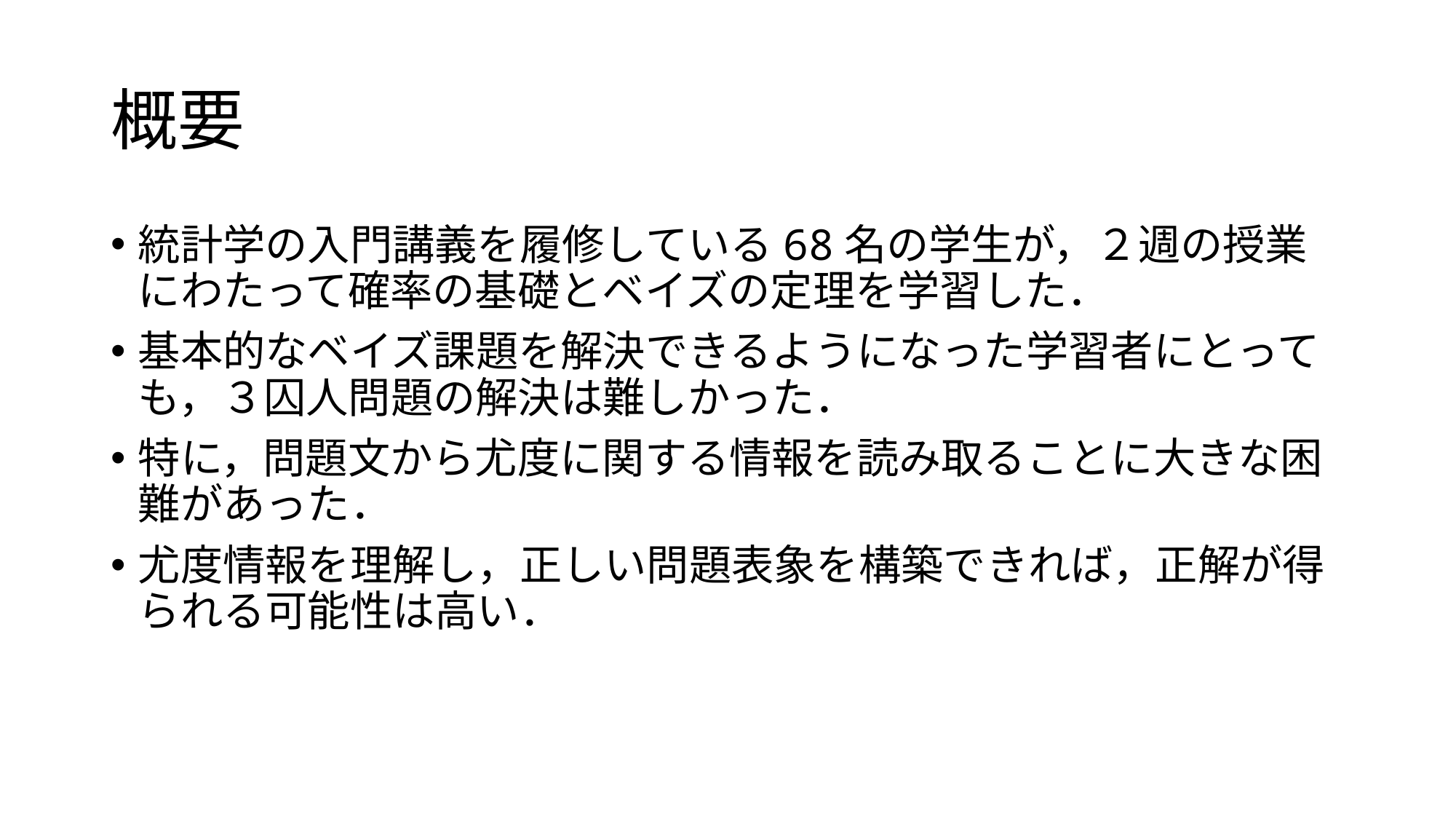

# 概要
統計学の入門講義を履修している68名の学生が，２週の授業にわたって確率の基礎とベイズの定理を学習した．
基本的なベイズ課題を解決できるようになった学習者にとっても，３囚人問題の解決は難しかった．
特に，問題文から尤度に関する情報を読み取ることに大きな困難があった．
尤度情報を理解し，正しい問題表象を構築できれば，正解が得られる可能性は高い．